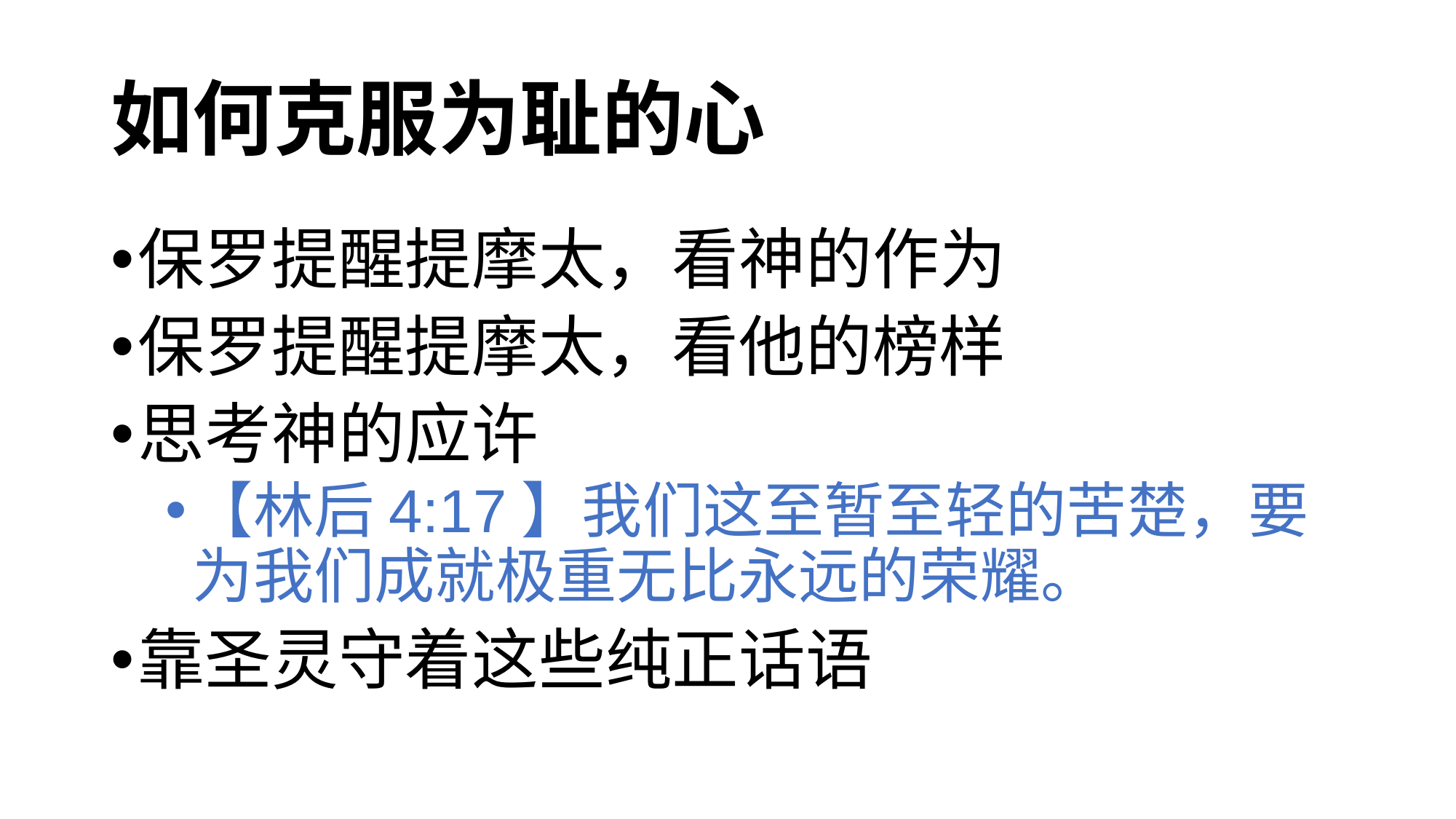

# 如何克服为耻的心
保罗提醒提摩太，看神的作为
保罗提醒提摩太，看他的榜样
思考神的应许
【林后4:17】我们这至暂至轻的苦楚，要为我们成就极重无比永远的荣耀。
靠圣灵守着这些纯正话语